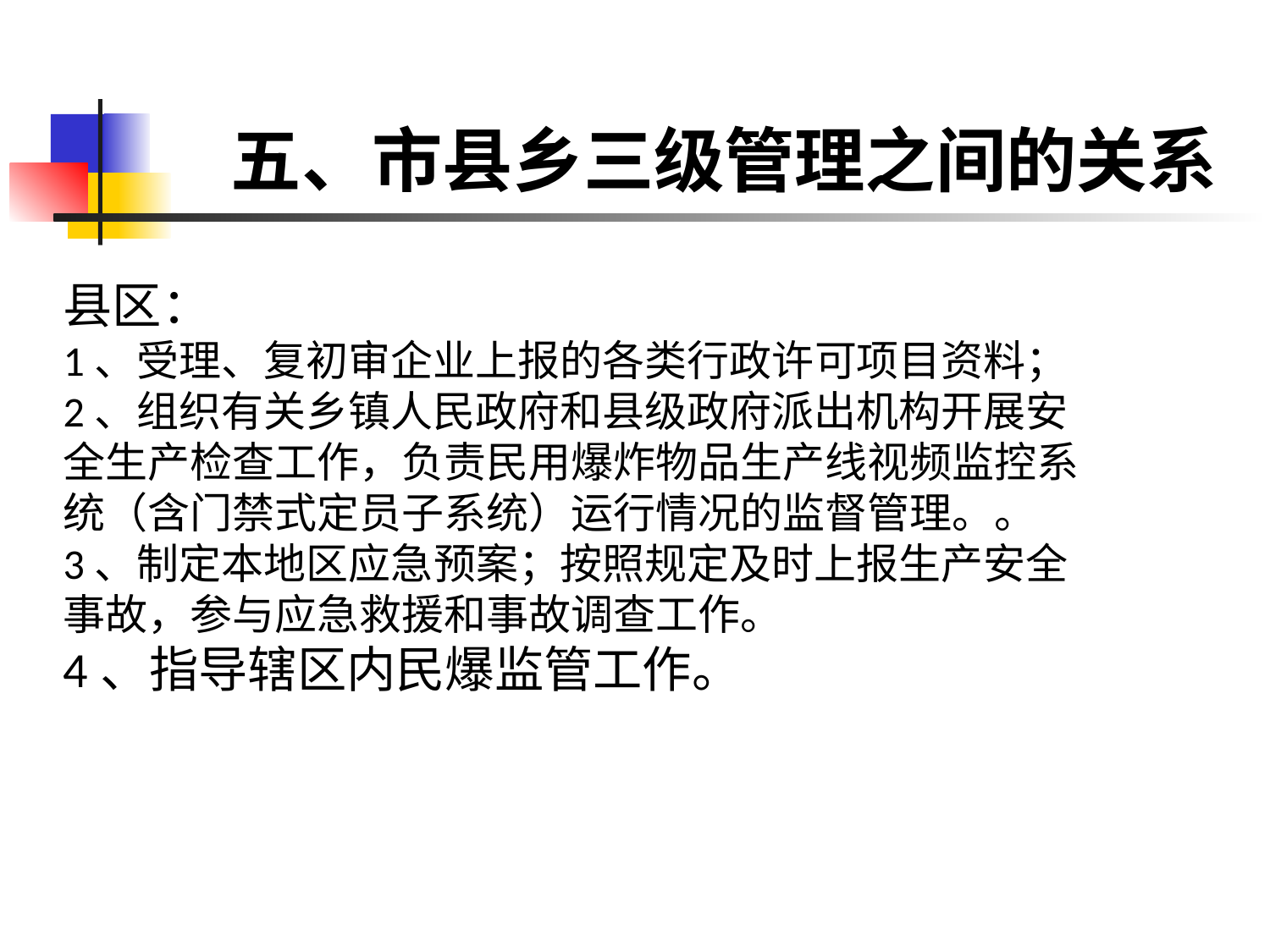

# 五、市县乡三级管理之间的关系

县区：
1、受理、复初审企业上报的各类行政许可项目资料；
2、组织有关乡镇人民政府和县级政府派出机构开展安全生产检查工作，负责民用爆炸物品生产线视频监控系统（含门禁式定员子系统）运行情况的监督管理。。
3、制定本地区应急预案；按照规定及时上报生产安全事故，参与应急救援和事故调查工作。
4、指导辖区内民爆监管工作。